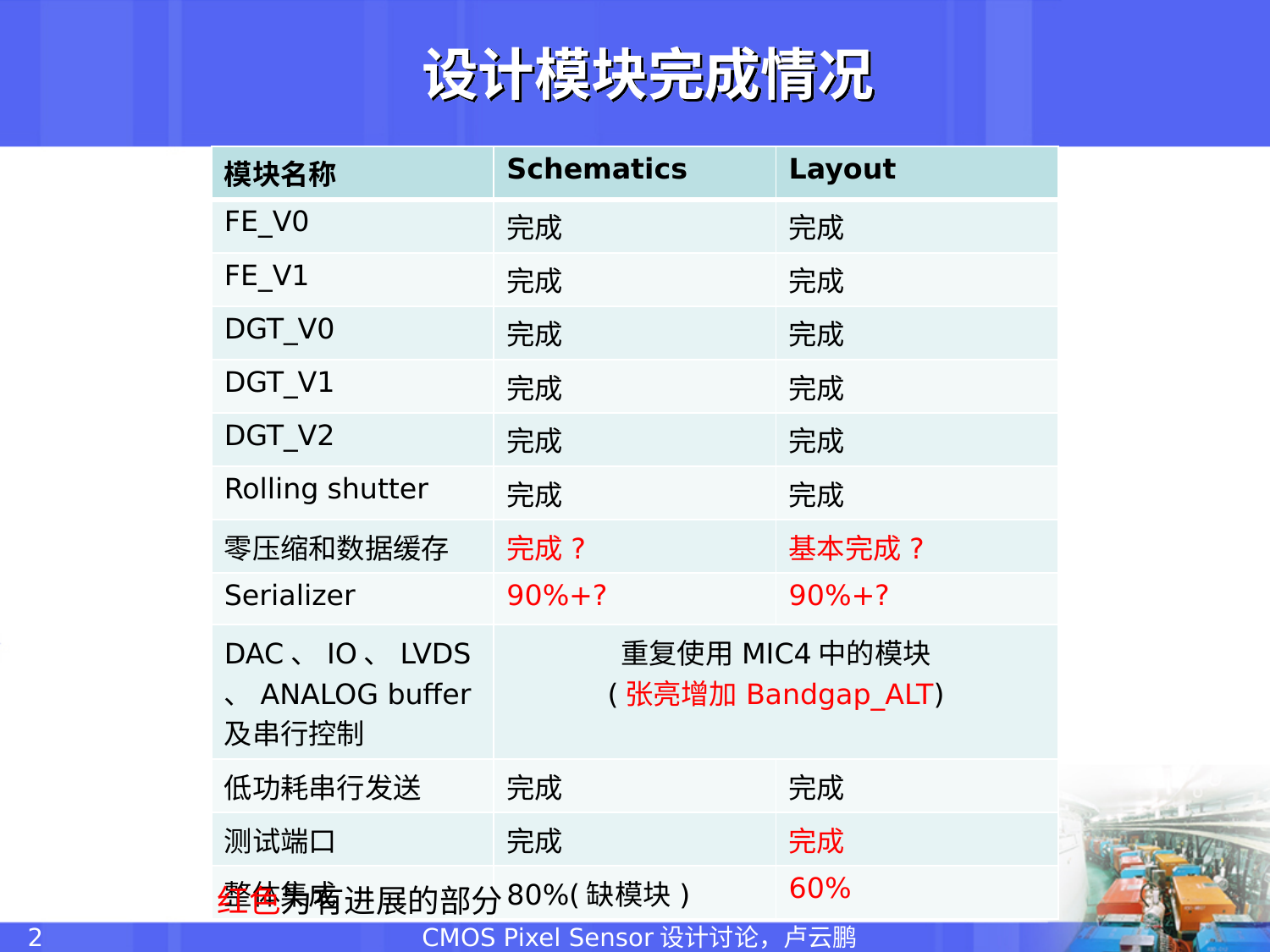

# 设计模块完成情况
| 模块名称 | Schematics | Layout |
| --- | --- | --- |
| FE\_V0 | 完成 | 完成 |
| FE\_V1 | 完成 | 完成 |
| DGT\_V0 | 完成 | 完成 |
| DGT\_V1 | 完成 | 完成 |
| DGT\_V2 | 完成 | 完成 |
| Rolling shutter | 完成 | 完成 |
| 零压缩和数据缓存 | 完成? | 基本完成? |
| Serializer | 90%+? | 90%+? |
| DAC、IO、LVDS、ANALOG buffer及串行控制 | 重复使用MIC4中的模块 (张亮增加Bandgap\_ALT) |  |
| 低功耗串行发送 | 完成 | 完成 |
| 测试端口 | 完成 | 完成 |
| 整体集成 | 80%(缺模块) | 60% |
红色为有进展的部分
CMOS Pixel Sensor设计讨论，卢云鹏
2